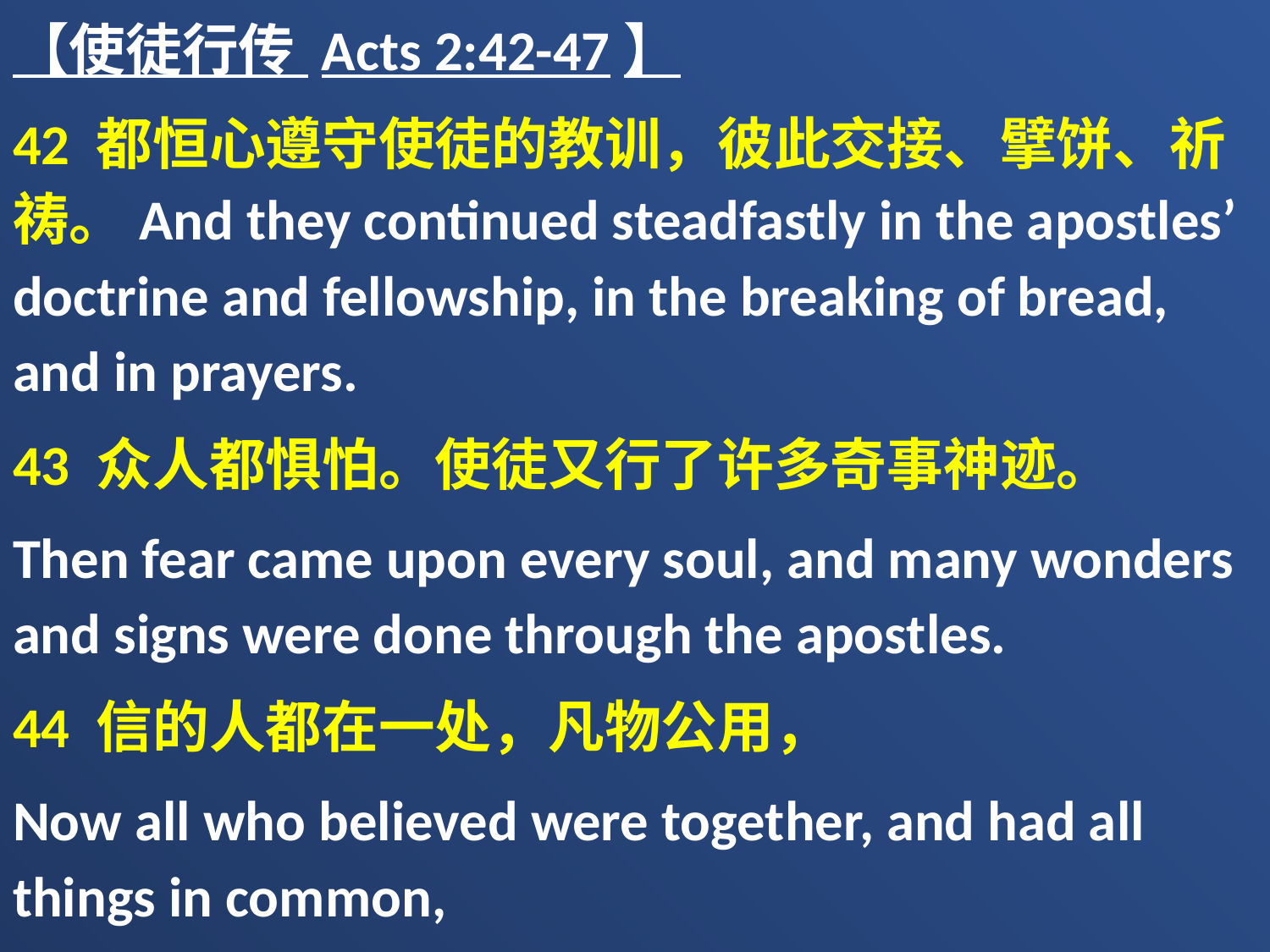

【使徒行传 Acts 2:42-47】
42 都恒心遵守使徒的教训，彼此交接、擘饼、祈祷。And they continued steadfastly in the apostles’ doctrine and fellowship, in the breaking of bread, and in prayers.
43 众人都惧怕。使徒又行了许多奇事神迹。
Then fear came upon every soul, and many wonders and signs were done through the apostles.
44 信的人都在一处，凡物公用，
Now all who believed were together, and had all things in common,